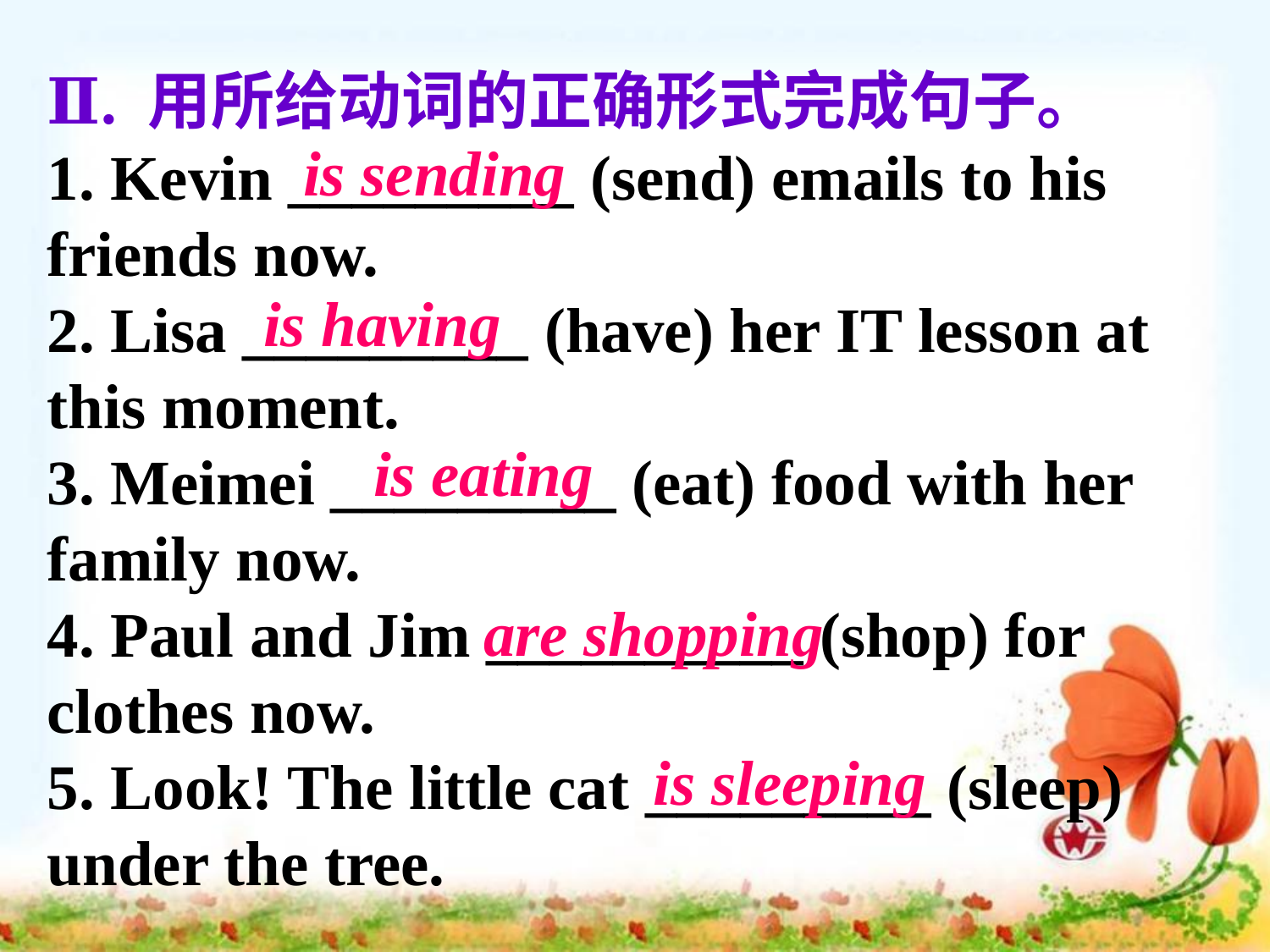

Ⅱ. 用所给动词的正确形式完成句子。
1. Kevin _________ (send) emails to his friends now.
2. Lisa _________ (have) her IT lesson at this moment.
3. Meimei _________ (eat) food with her family now.
4. Paul and Jim __________ (shop) for clothes now.
5. Look! The little cat _________ (sleep) under the tree.
 is sending
 is having
 is eating
 are shopping
 is sleeping